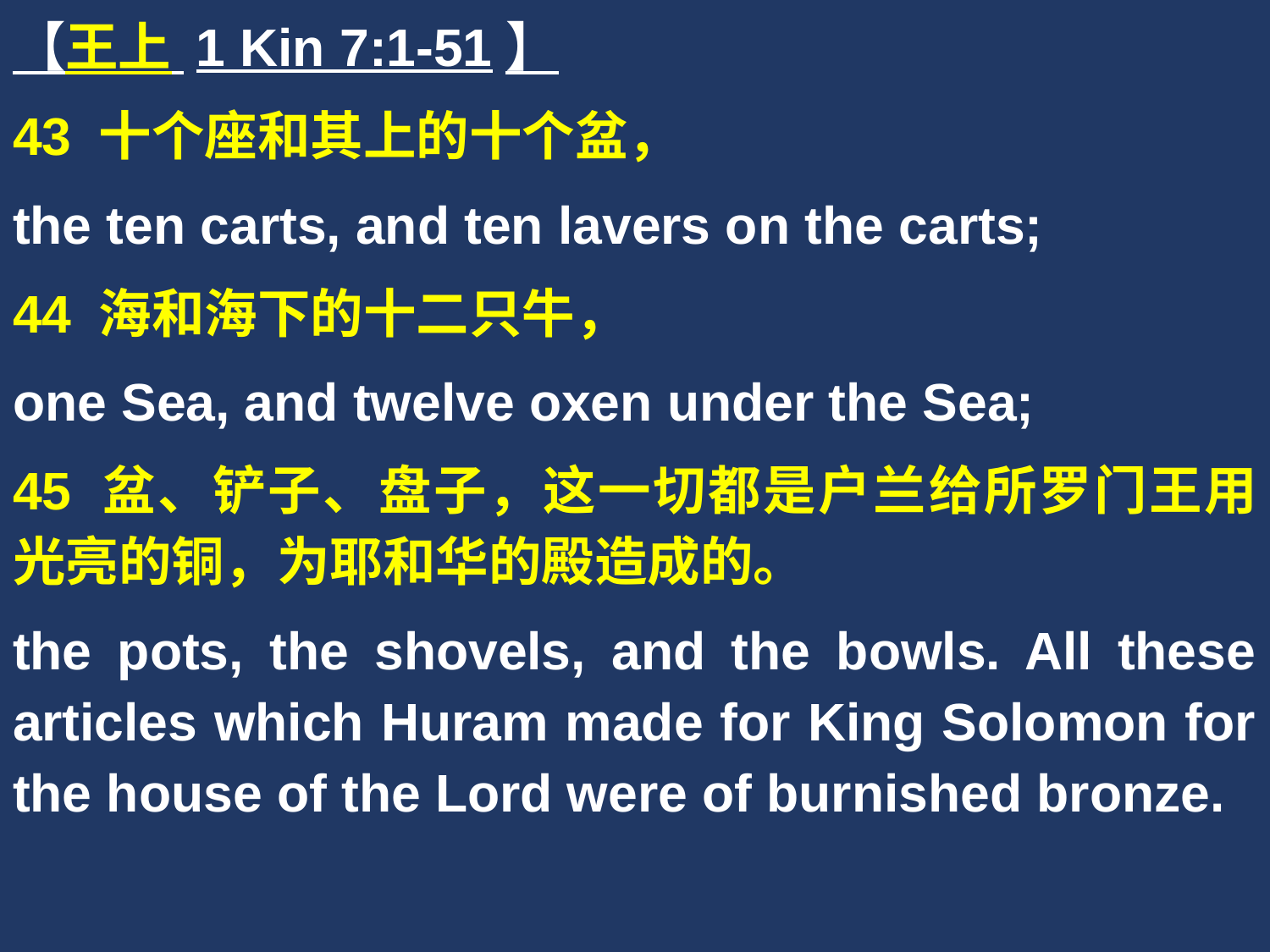

【王上 1 Kin 7:1-51】
43 十个座和其上的十个盆，
the ten carts, and ten lavers on the carts;
44 海和海下的十二只牛，
one Sea, and twelve oxen under the Sea;
45 盆、铲子、盘子，这一切都是户兰给所罗门王用光亮的铜，为耶和华的殿造成的。
the pots, the shovels, and the bowls. All these articles which Huram made for King Solomon for the house of the Lord were of burnished bronze.